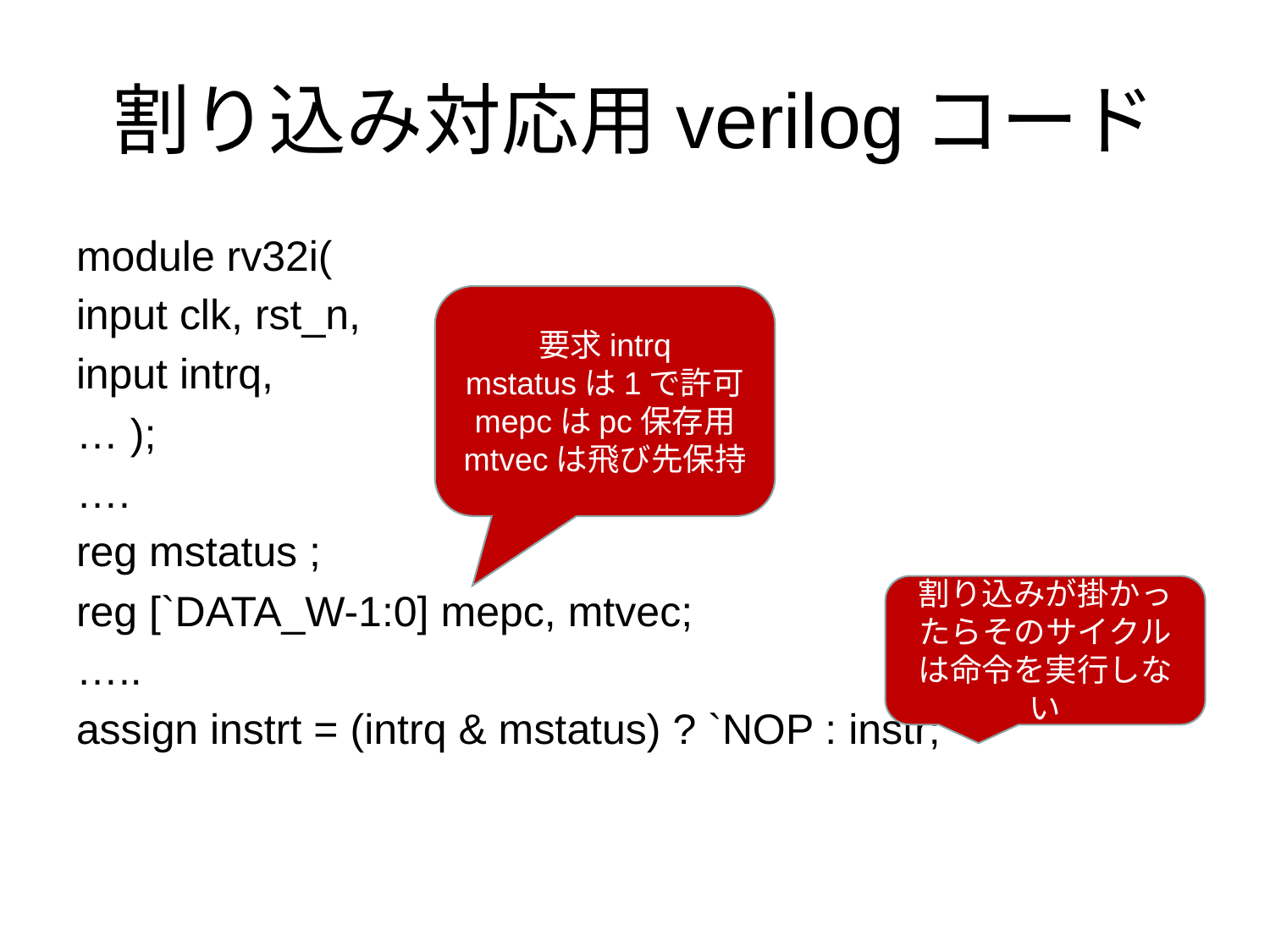

# 割り込み対応用verilogコード
module rv32i(
input clk, rst_n,
input intrq,
… );
….
reg mstatus ;
reg [`DATA_W-1:0] mepc, mtvec;
…..
assign instrt = (intrq & mstatus) ? `NOP : instr;

要求intrq
mstatusは1で許可
mepcはpc保存用
mtvecは飛び先保持
割り込みが掛かったらそのサイクルは命令を実行しない